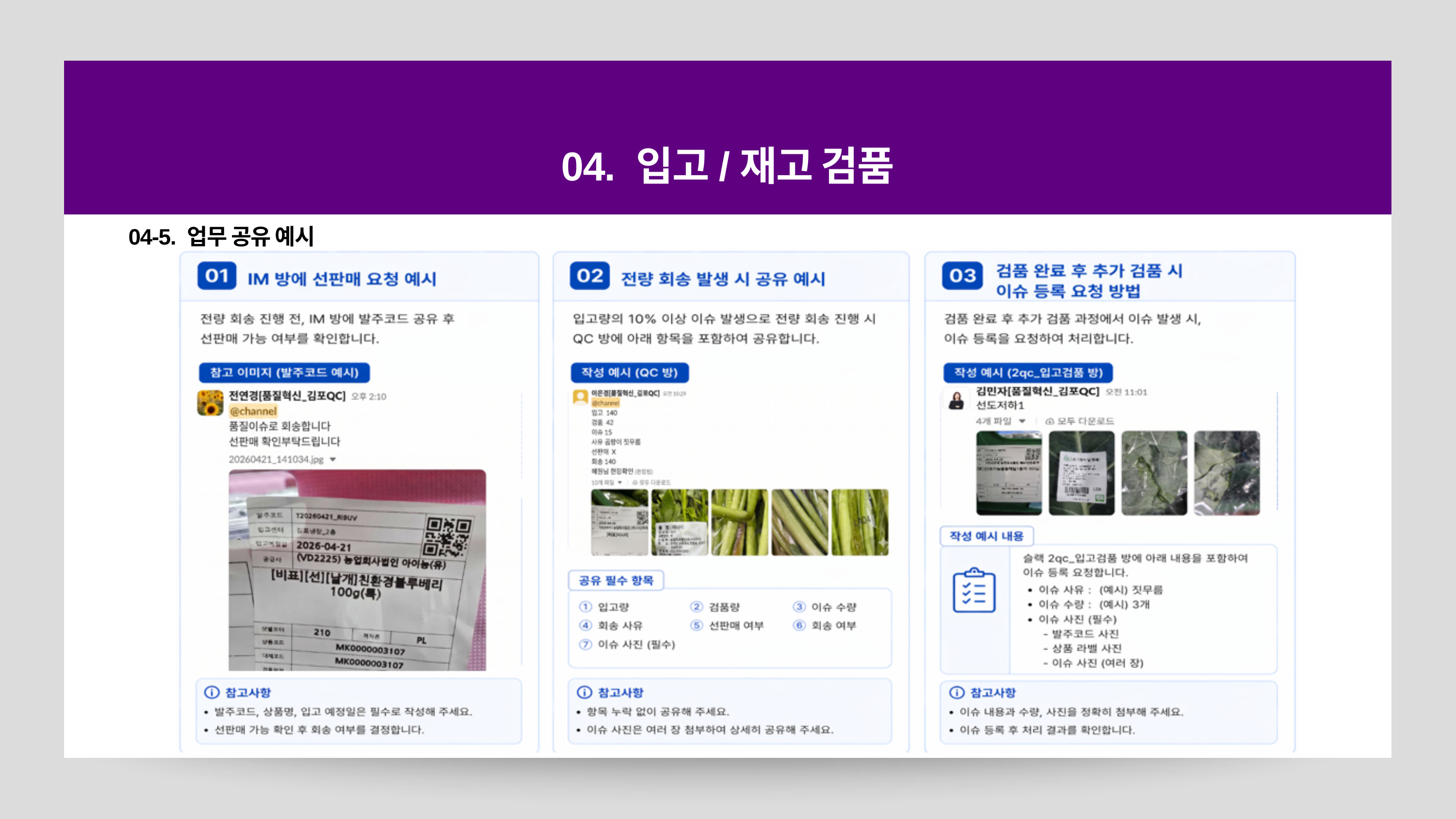

04. 입고/재고 검품
04-5. 업무 공유 예시